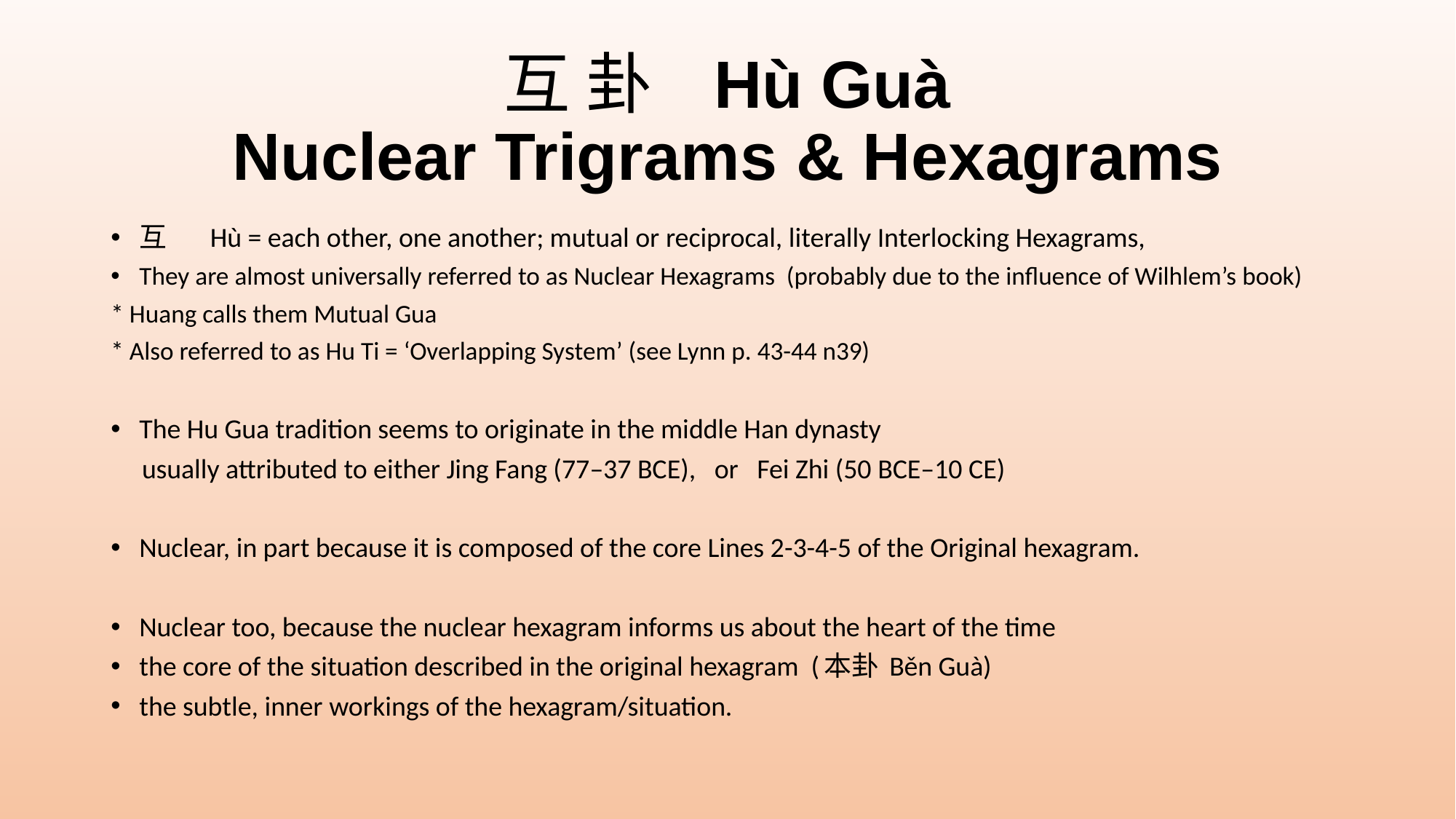

# 互 卦   Hù Guà Nuclear Trigrams & Hexagrams
互	Hù = each other, one another; mutual or reciprocal, literally Interlocking Hexagrams,
They are almost universally referred to as Nuclear Hexagrams  (probably due to the influence of Wilhlem’s book)
* Huang calls them Mutual Gua
* Also referred to as Hu Ti = ‘Overlapping System’ (see Lynn p. 43-44 n39)

The Hu Gua tradition seems to originate in the middle Han dynasty
     usually attributed to either Jing Fang (77–37 BCE),   or   Fei Zhi (50 BCE–10 CE)

Nuclear, in part because it is composed of the core Lines 2-3-4-5 of the Original hexagram.

Nuclear too, because the nuclear hexagram informs us about the heart of the time
the core of the situation described in the original hexagram  (本卦 Běn Guà)
the subtle, inner workings of the hexagram/situation.